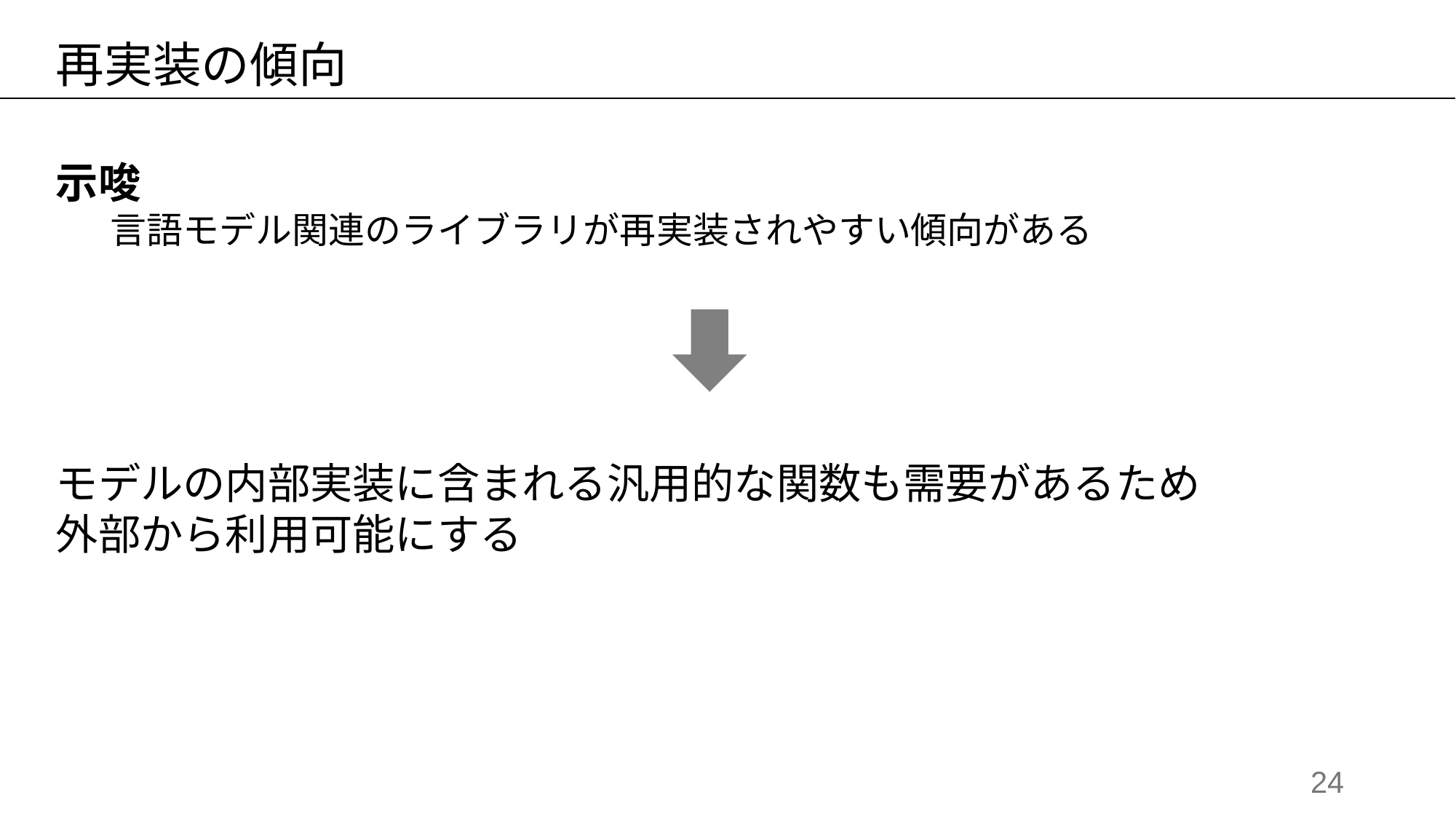

再実装の傾向
示唆
言語モデル関連のライブラリが再実装されやすい傾向がある

モデルの内部実装に含まれる汎用的な関数も需要があるため
外部から利用可能にする
24